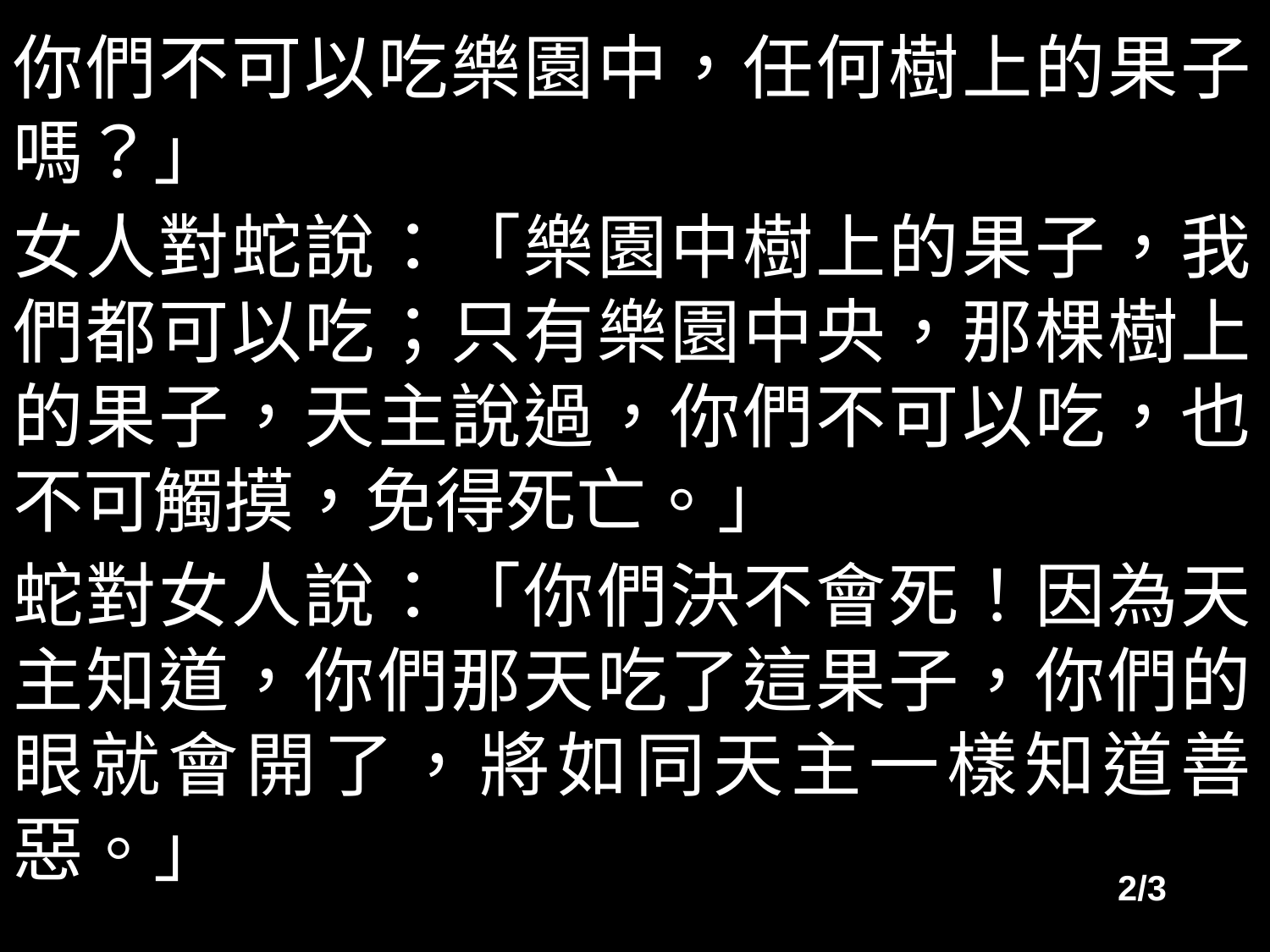

你們不可以吃樂園中，任何樹上的果子嗎？」
女人對蛇說：「樂園中樹上的果子，我們都可以吃；只有樂園中央，那棵樹上的果子，天主說過，你們不可以吃，也不可觸摸，免得死亡。」
蛇對女人說：「你們決不會死！因為天主知道，你們那天吃了這果子，你們的眼就會開了，將如同天主一樣知道善惡。」
2/3